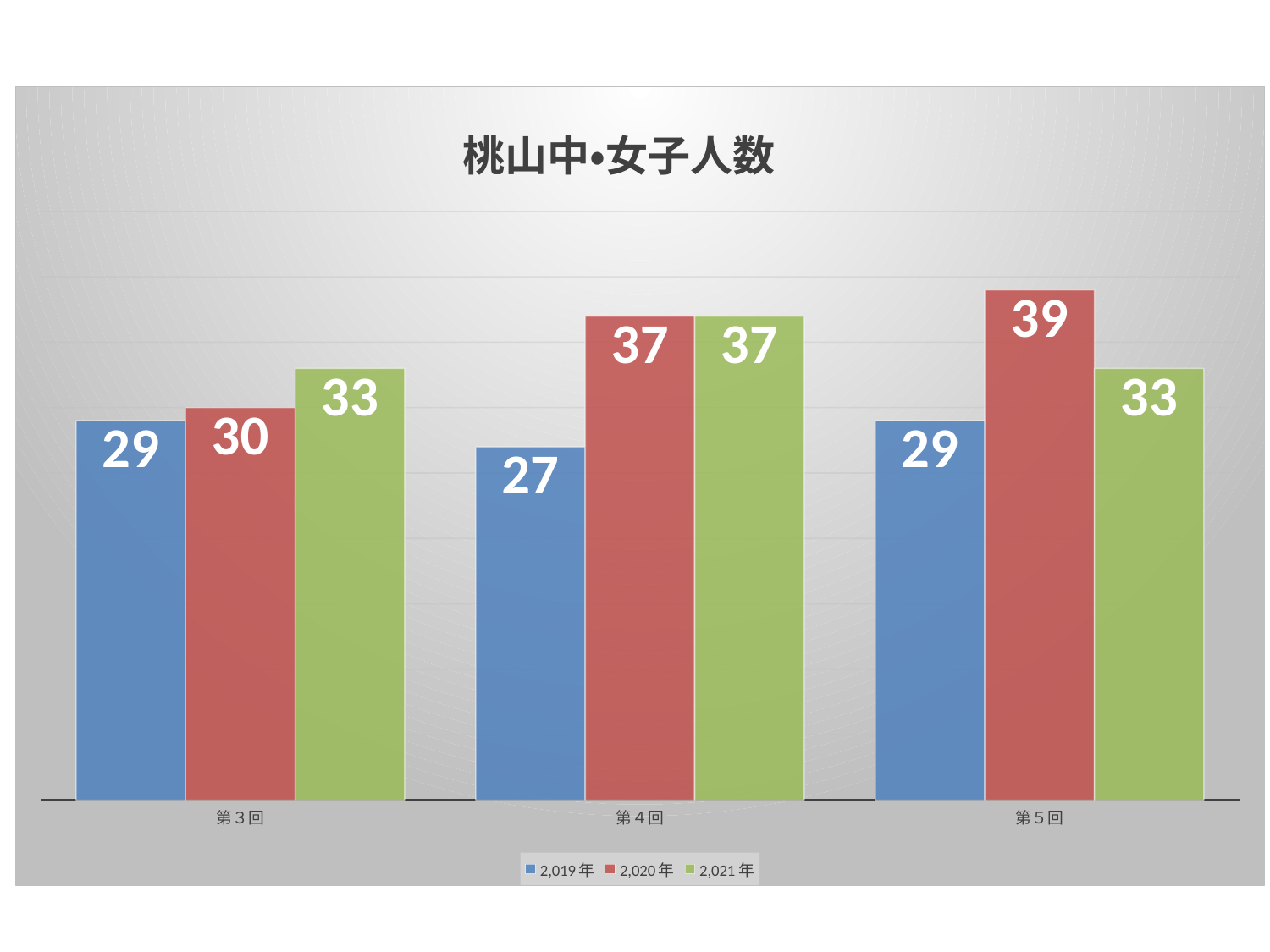

### Chart: 桃山中・女子人数

| Category | 2,019年 | 2,020年 | 2,021年 |
|---|---|---|---|
| 第３回 | 29.0 | 30.0 | 33.0 |
| 第４回 | 27.0 | 37.0 | 37.0 |
| 第５回 | 29.0 | 39.0 | 33.0 |